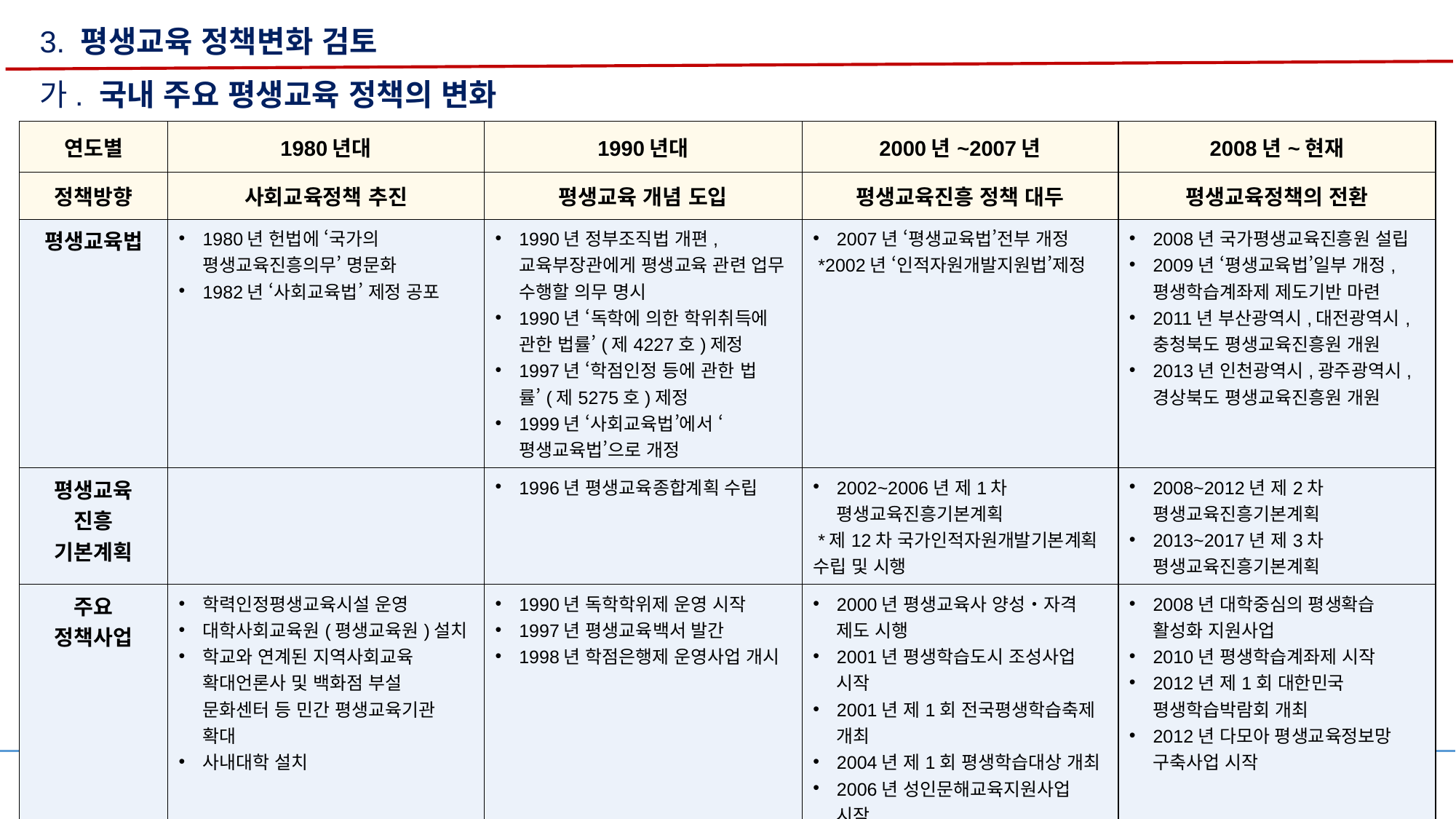

3. 평생교육 정책변화 검토
가. 국내 주요 평생교육 정책의 변화
| 연도별 | 1980년대 | 1990년대 | 2000년~2007년 | 2008년~현재 |
| --- | --- | --- | --- | --- |
| 정책방향 | 사회교육정책 추진 | 평생교육 개념 도입 | 평생교육진흥 정책 대두 | 평생교육정책의 전환 |
| 평생교육법 | 1980년 헌법에 ‘국가의 평생교육진흥의무’ 명문화 1982년 ‘사회교육법’ 제정 공포 | 1990년 정부조직법 개편, 교육부장관에게 평생교육 관련 업무 수행할 의무 명시 1990년 ‘독학에 의한 학위취득에 관한 법률’(제4227호)제정 1997년 ‘학점인정 등에 관한 법률’(제5275호)제정 1999년 ‘사회교육법’에서 ‘평생교육법’으로 개정 | 2007년 ‘평생교육법’전부 개정 \*2002년 ‘인적자원개발지원법’제정 | 2008년 국가평생교육진흥원 설립 2009년 ‘평생교육법’일부 개정,평생학습계좌제 제도기반 마련 2011년 부산광역시,대전광역시,충청북도 평생교육진흥원 개원 2013년 인천광역시,광주광역시,경상북도 평생교육진흥원 개원 |
| 평생교육 진흥 기본계획 |  | 1996년 평생교육종합계획 수립 | 2002~2006년 제1차 평생교육진흥기본계획 \*제12차 국가인적자원개발기본계획 수립 및 시행 | 2008~2012년 제2차 평생교육진흥기본계획 2013~2017년 제3차 평생교육진흥기본계획 |
| 주요 정책사업 | 학력인정평생교육시설 운영 대학사회교육원(평생교육원)설치 학교와 연계된 지역사회교육 확대언론사 및 백화점 부설 문화센터 등 민간 평생교육기관 확대 사내대학 설치 | 1990년 독학학위제 운영 시작 1997년 평생교육백서 발간 1998년 학점은행제 운영사업 개시 | 2000년 평생교육사 양성‧자격 제도 시행 2001년 평생학습도시 조성사업 시작 2001년 제1회 전국평생학습축제 개최 2004년 제1회 평생학습대상 개최 2006년 성인문해교육지원사업 시작 | 2008년 대학중심의 평생확습 활성화 지원사업 2010년 평생학습계좌제 시작 2012년 제1회 대한민국 평생학습박람회 개최 2012년 다모아 평생교육정보망 구축사업 시작 |
목포시 평생학습도시 활성화를 위한 추진 전략
13